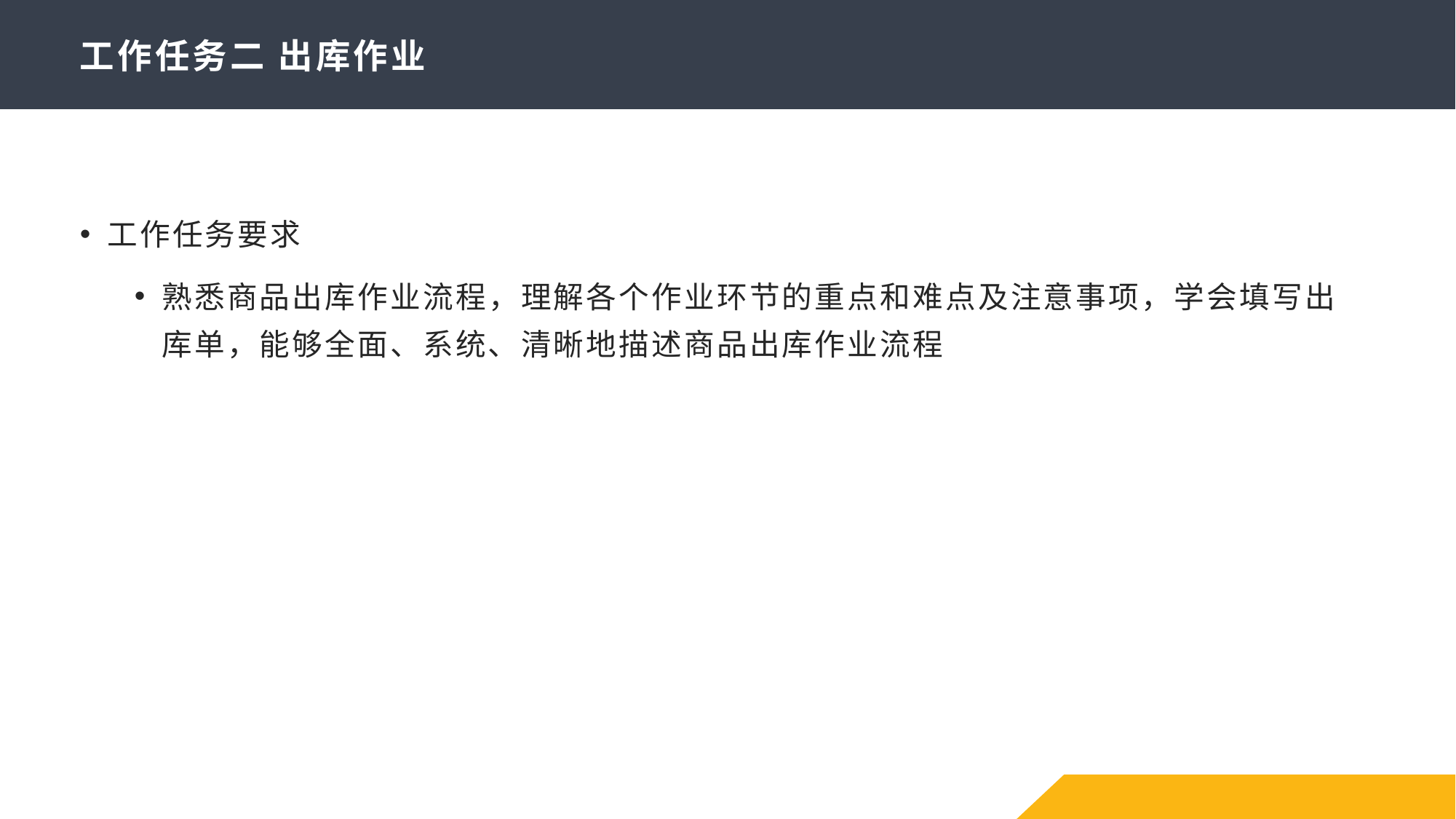

# 工作任务二 出库作业
工作任务要求
熟悉商品出库作业流程，理解各个作业环节的重点和难点及注意事项，学会填写出库单，能够全面、系统、清晰地描述商品出库作业流程